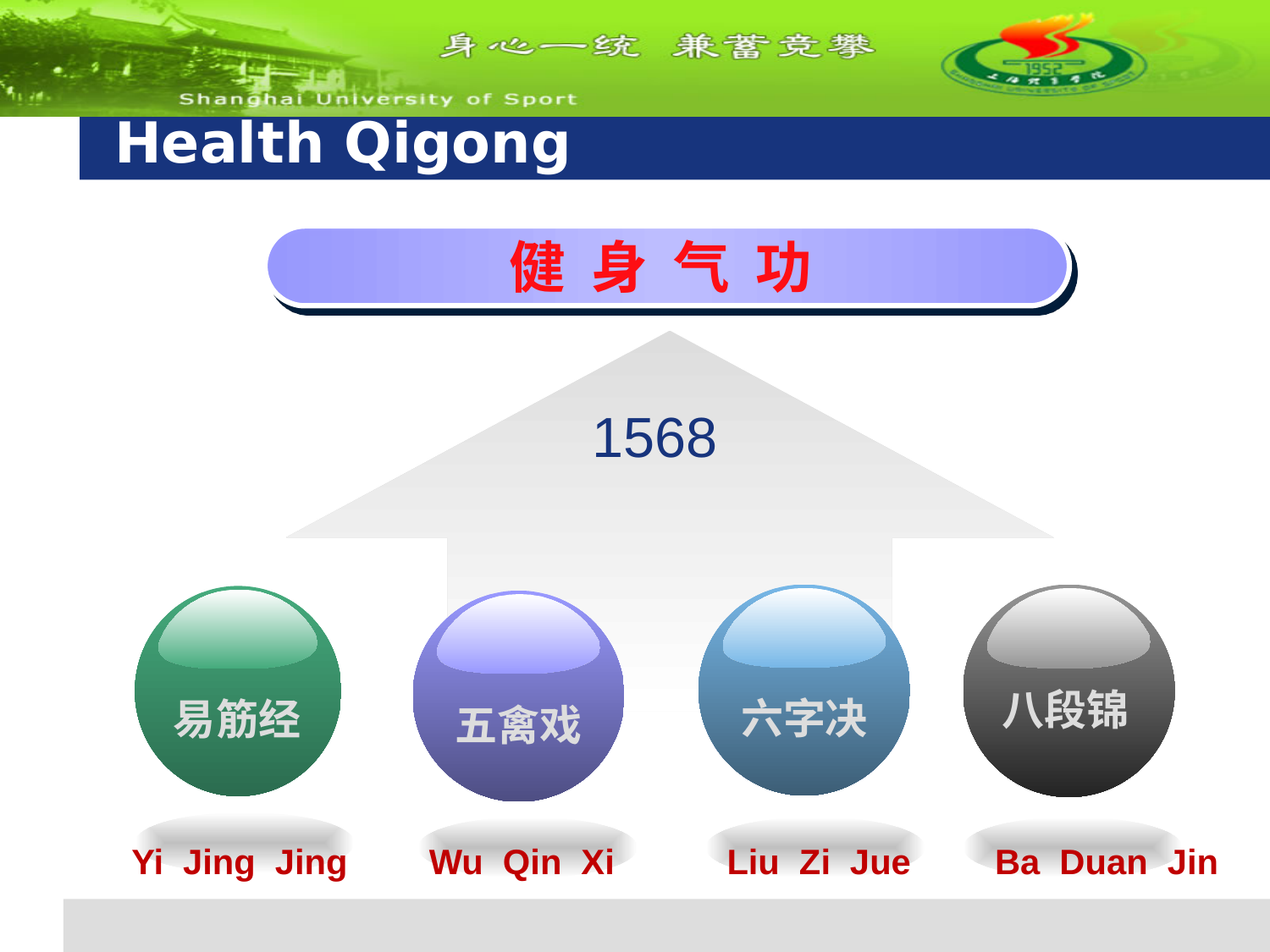

# Health Qigong
健  身  气  功

1568

六字决

八段锦

易筋经

五禽戏

Yi  Jing  Jing
Wu  Qin  Xi
Liu  Zi  Jue
Ba  Duan  Jin